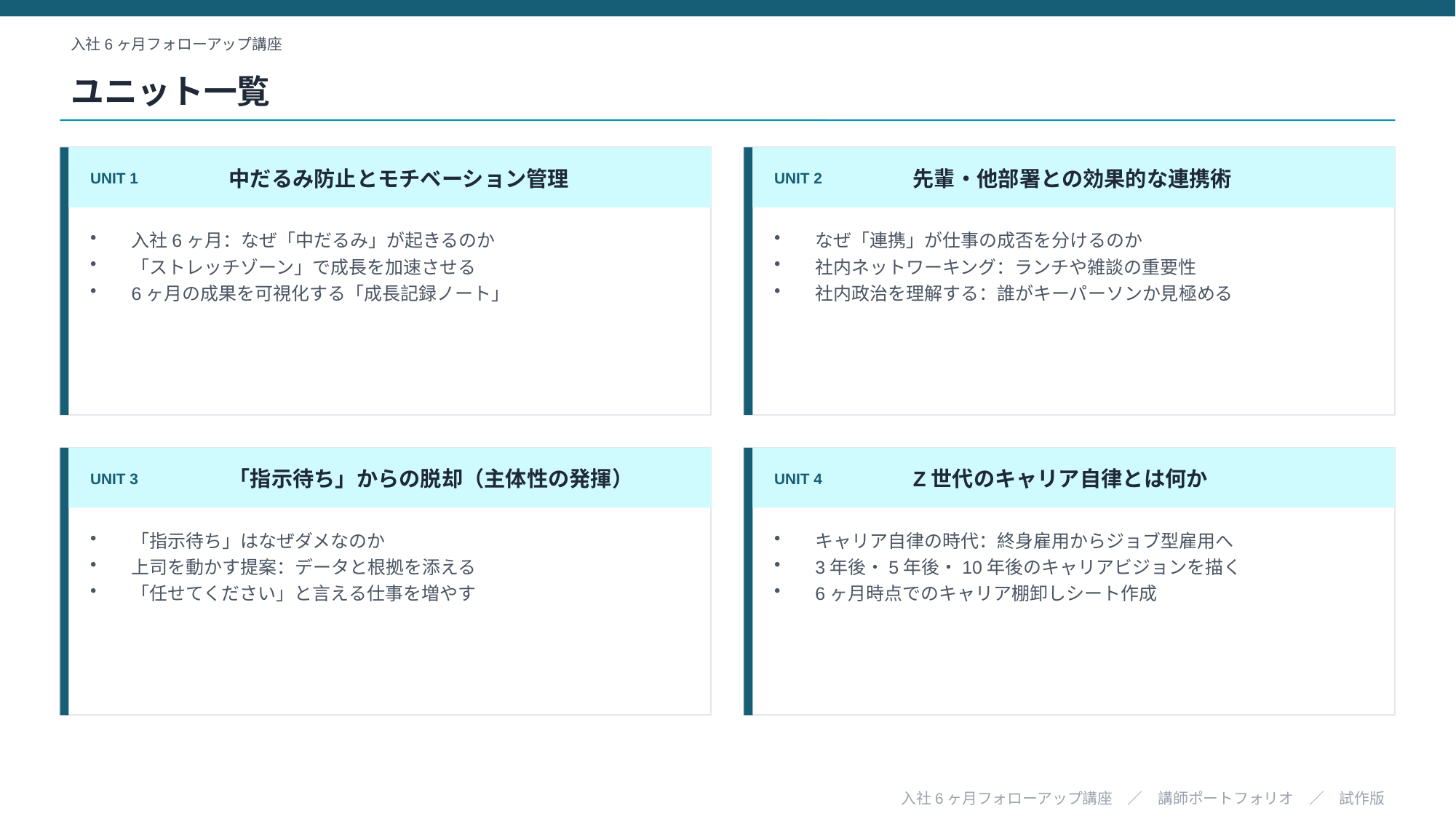

入社6ヶ月フォローアップ講座
ユニット一覧

UNIT 1
中だるみ防止とモチベーション管理
UNIT 2
先輩・他部署との効果的な連携術
入社6ヶ月：なぜ「中だるみ」が起きるのか
「ストレッチゾーン」で成長を加速させる
6ヶ月の成果を可視化する「成長記録ノート」
なぜ「連携」が仕事の成否を分けるのか
社内ネットワーキング：ランチや雑談の重要性
社内政治を理解する：誰がキーパーソンか見極める

UNIT 3
「指示待ち」からの脱却（主体性の発揮）
UNIT 4
Z世代のキャリア自律とは何か
「指示待ち」はなぜダメなのか
上司を動かす提案：データと根拠を添える
「任せてください」と言える仕事を増やす
キャリア自律の時代：終身雇用からジョブ型雇用へ
3年後・5年後・10年後のキャリアビジョンを描く
6ヶ月時点でのキャリア棚卸しシート作成
入社6ヶ月フォローアップ講座　／　講師ポートフォリオ　／　試作版